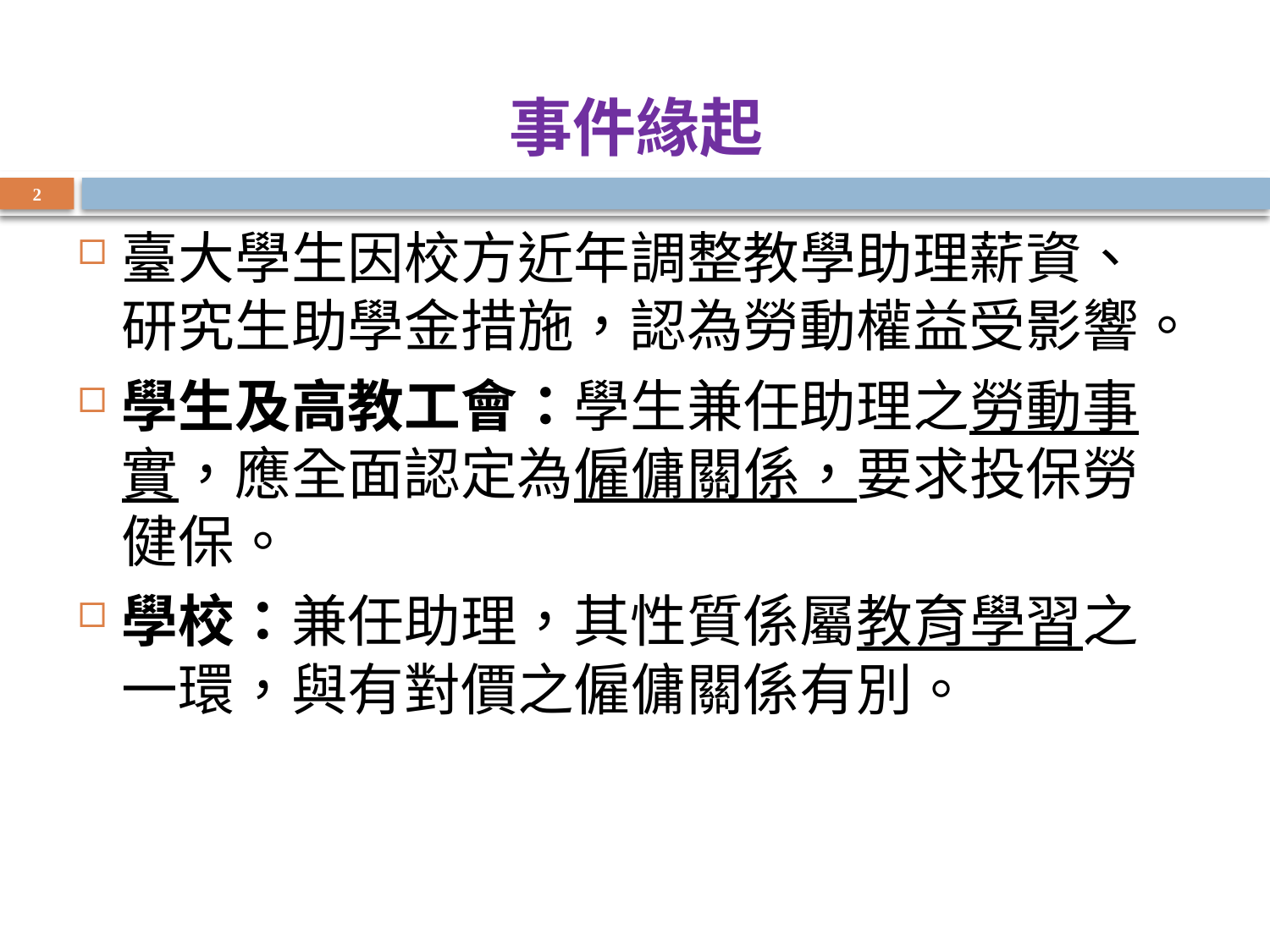

# 事件緣起
2
臺大學生因校方近年調整教學助理薪資、研究生助學金措施，認為勞動權益受影響。
學生及高教工會：學生兼任助理之勞動事實，應全面認定為僱傭關係，要求投保勞健保。
學校：兼任助理，其性質係屬教育學習之一環，與有對價之僱傭關係有別。